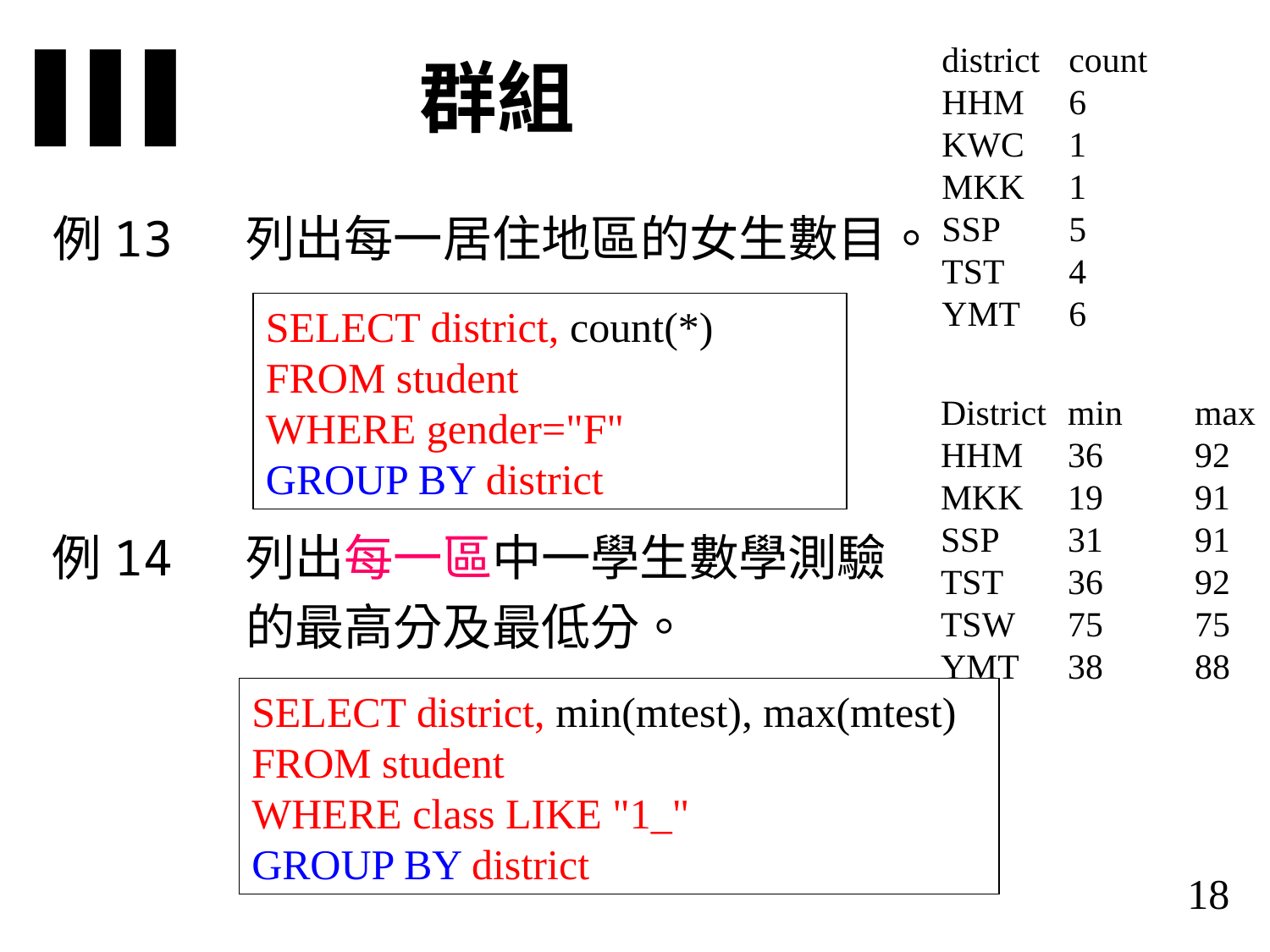

III
district	count
HHM	6
KWC	1
MKK	1
SSP	5
TST	4
YMT	6
群組
例13	列出每一居住地區的女生數目。
SELECT district, count(*)
FROM student
WHERE gender="F"
GROUP BY district
District	min	max
HHM	36	92
MKK	19	91
SSP	31	91
TST	36	92
TSW	75	75
YMT	38	88
例14	列出每一區中一學生數學測驗
		的最高分及最低分。
SELECT district, min(mtest), max(mtest)
FROM student
WHERE class LIKE "1_"
GROUP BY district
18